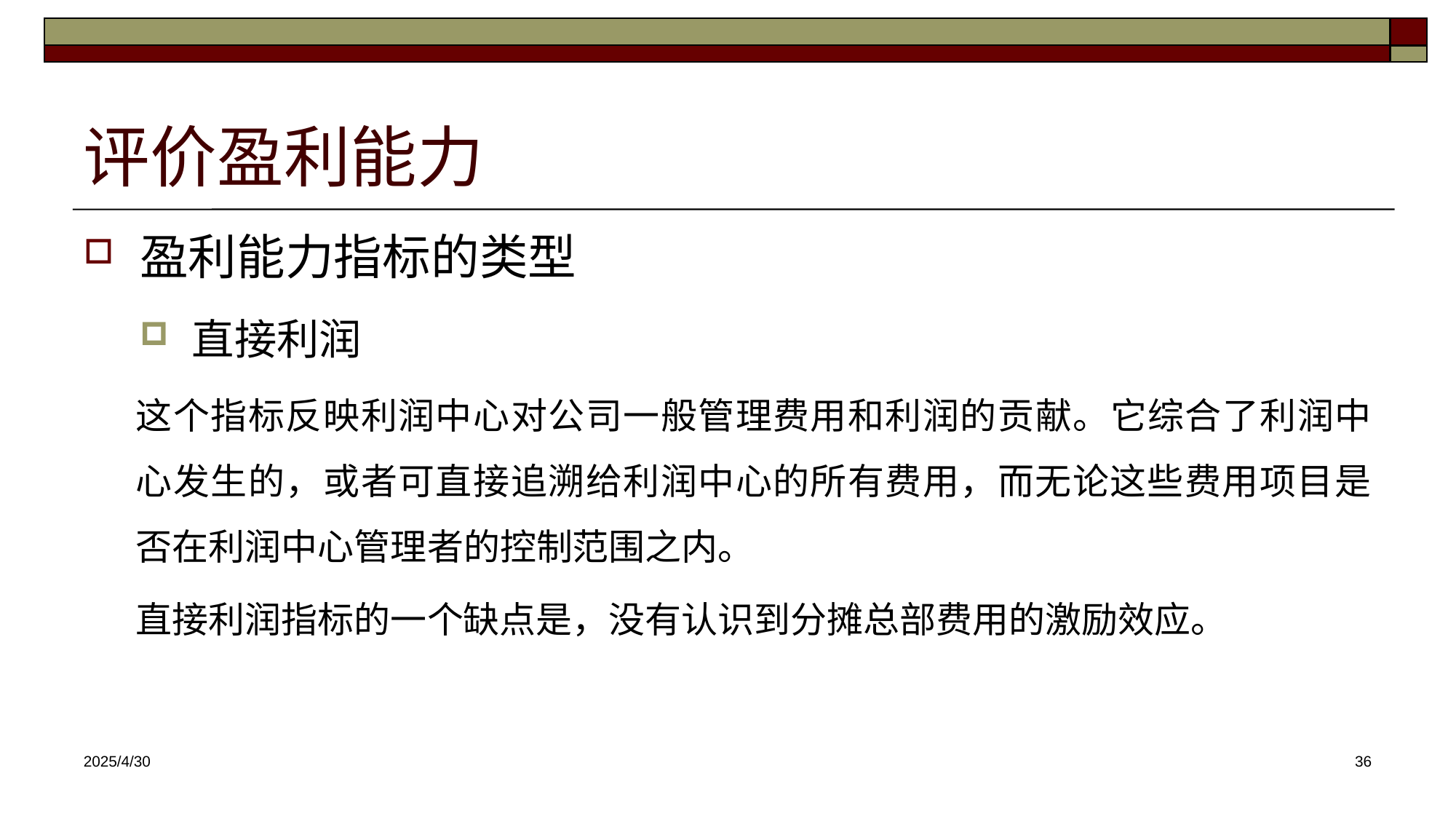

# 评价盈利能力
盈利能力指标的类型
直接利润
这个指标反映利润中心对公司一般管理费用和利润的贡献。它综合了利润中心发生的，或者可直接追溯给利润中心的所有费用，而无论这些费用项目是否在利润中心管理者的控制范围之内。
直接利润指标的一个缺点是，没有认识到分摊总部费用的激励效应。
2025/4/30
36